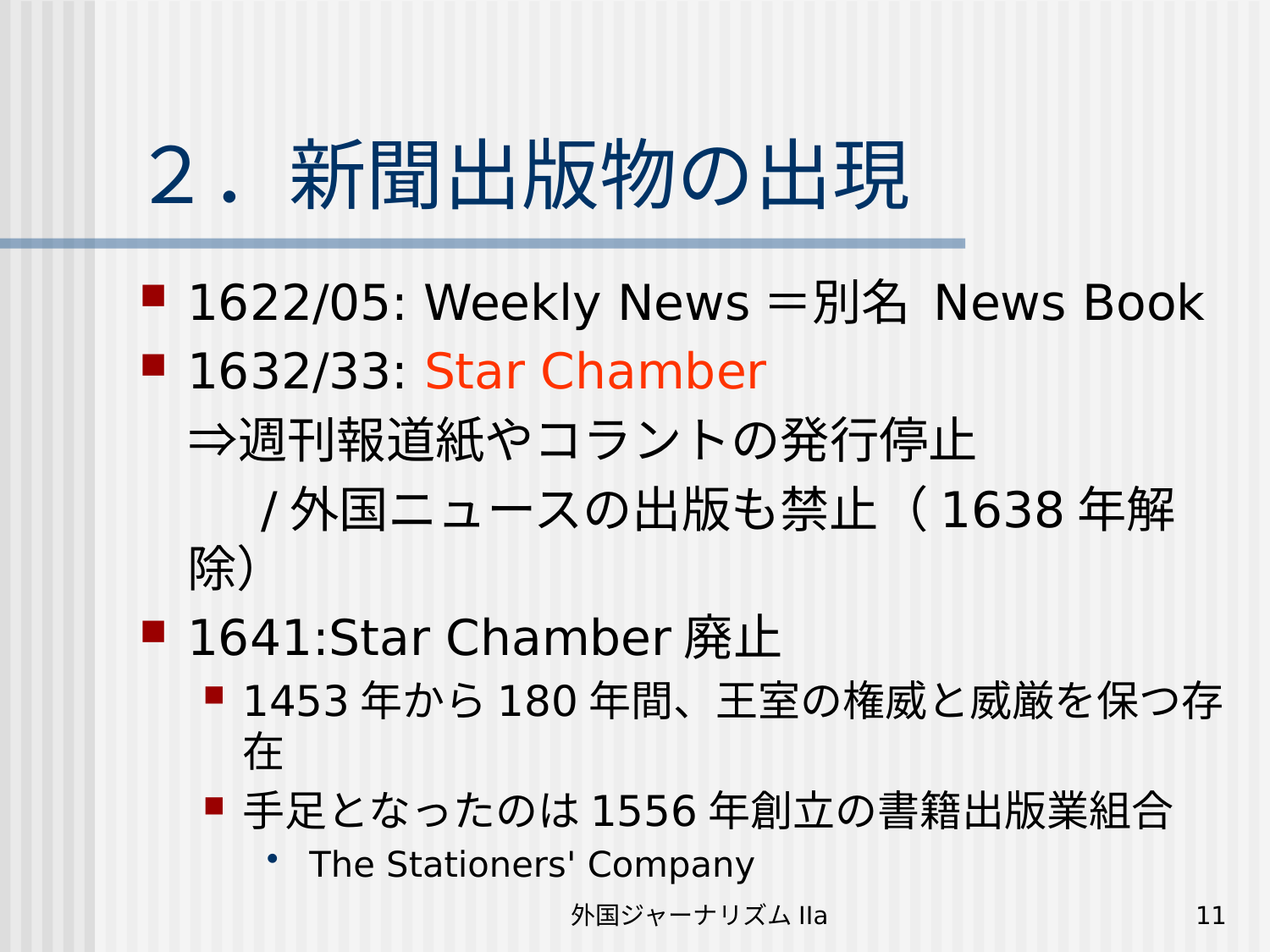

# ２．新聞出版物の出現
1622/05: Weekly News＝別名 News Book
1632/33: Star Chamber
　⇒週刊報道紙やコラントの発行停止
　　 /外国ニュースの出版も禁止（1638年解除）
1641:Star Chamber廃止
1453年から180年間、王室の権威と威厳を保つ存在
手足となったのは1556年創立の書籍出版業組合
 The Stationers' Company
外国ジャーナリズムIIa
11